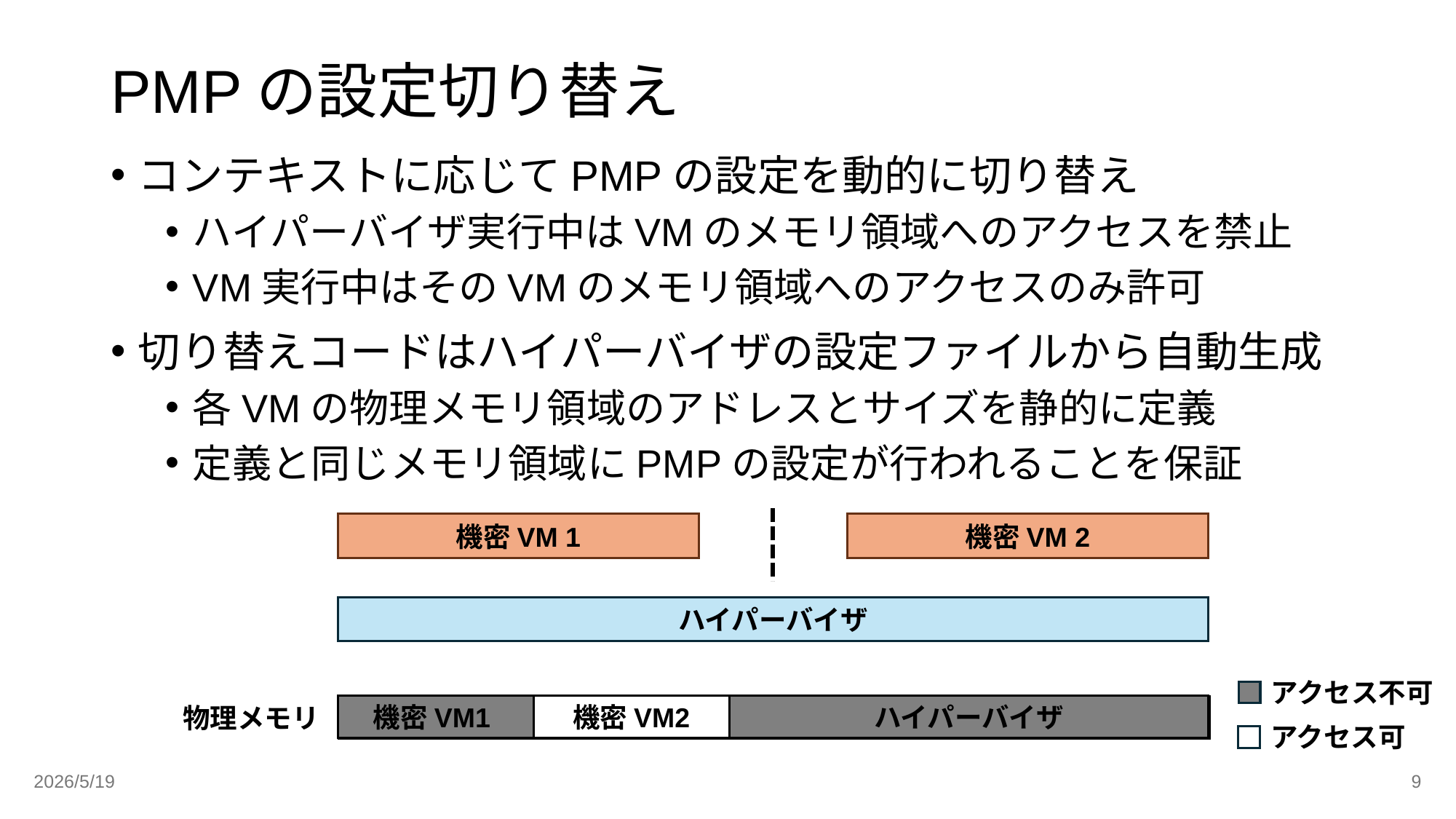

# PMPの設定切り替え
コンテキストに応じてPMPの設定を動的に切り替え
ハイパーバイザ実行中はVMのメモリ領域へのアクセスを禁止
VM実行中はそのVMのメモリ領域へのアクセスのみ許可
切り替えコードはハイパーバイザの設定ファイルから自動生成
各VMの物理メモリ領域のアドレスとサイズを静的に定義
定義と同じメモリ領域にPMPの設定が行われることを保証
機密VM 2
機密VM 1
ハイパーバイザ
アクセス不可

ハイパーバイザ
機密VM2
機密VM1
物理メモリ
ハイパーバイザ
機密VM2
機密VM1
ハイパーバイザ
機密VM2
機密VM1
アクセス可

2026/5/19
9